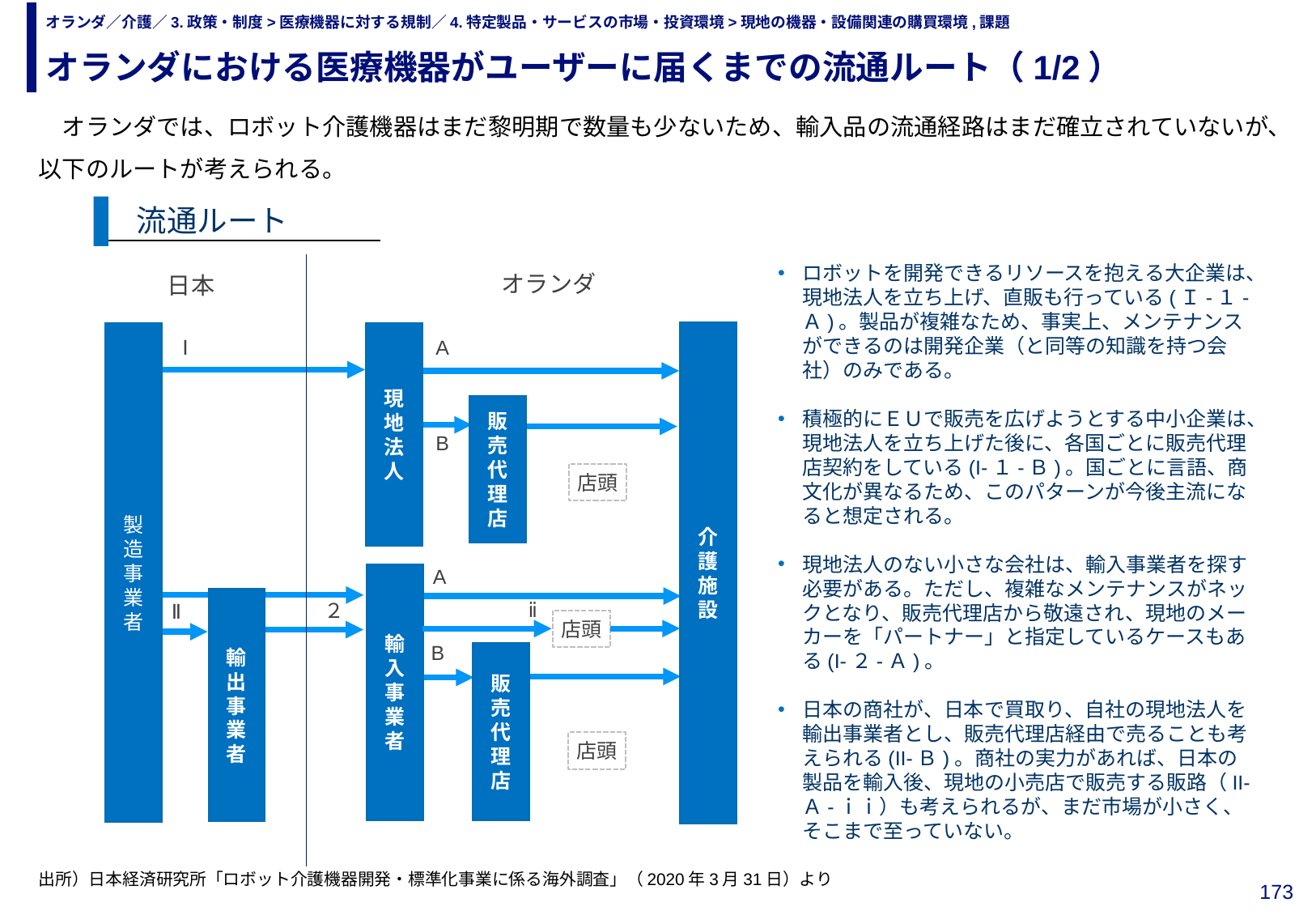

オランダにおける医療機器がユーザーに届くまでの流通ルート（1/2）
# オランダ／介護／3.政策・制度>医療機器に対する規制／4.特定製品・サービスの市場・投資環境>現地の機器・設備関連の購買環境,課題
　オランダでは、ロボット介護機器はまだ黎明期で数量も少ないため、輸入品の流通経路はまだ確立されていないが、以下のルートが考えられる。
流通ルート

ロボットを開発できるリソースを抱える大企業は、現地法人を立ち上げ、直販も行っている(Ｉ-１-Ａ)。製品が複雑なため、事実上、メンテナンスができるのは開発企業（と同等の知識を持つ会社）のみである。

積極的にＥＵで販売を広げようとする中小企業は、現地法人を立ち上げた後に、各国ごとに販売代理店契約をしている(I-１-Ｂ)。国ごとに言語、商文化が異なるため、このパターンが今後主流になると想定される。

現地法人のない小さな会社は、輸入事業者を探す必要がある。ただし、複雑なメンテナンスがネックとなり、販売代理店から敬遠され、現地のメーカーを「パートナー」と指定しているケースもある(I-２-Ａ)。

日本の商社が、日本で買取り、自社の現地法人を輸出事業者とし、販売代理店経由で売ることも考えられる(II-Ｂ)。商社の実力があれば、日本の製品を輸入後、現地の小売店で販売する販路（II-Ａ-ｉｉ）も考えられるが、まだ市場が小さく、そこまで至っていない。
オランダ
日本
介護施設
製造事業者
現地法人
A
Ⅰ
販売代理店
B
A
輸入事業者
輸出事業者
２
Ⅱ
B
販売代理店
ⅱ
店頭
店頭
店頭
出所）日本経済研究所「ロボット介護機器開発・標準化事業に係る海外調査」（2020年3月31日）より